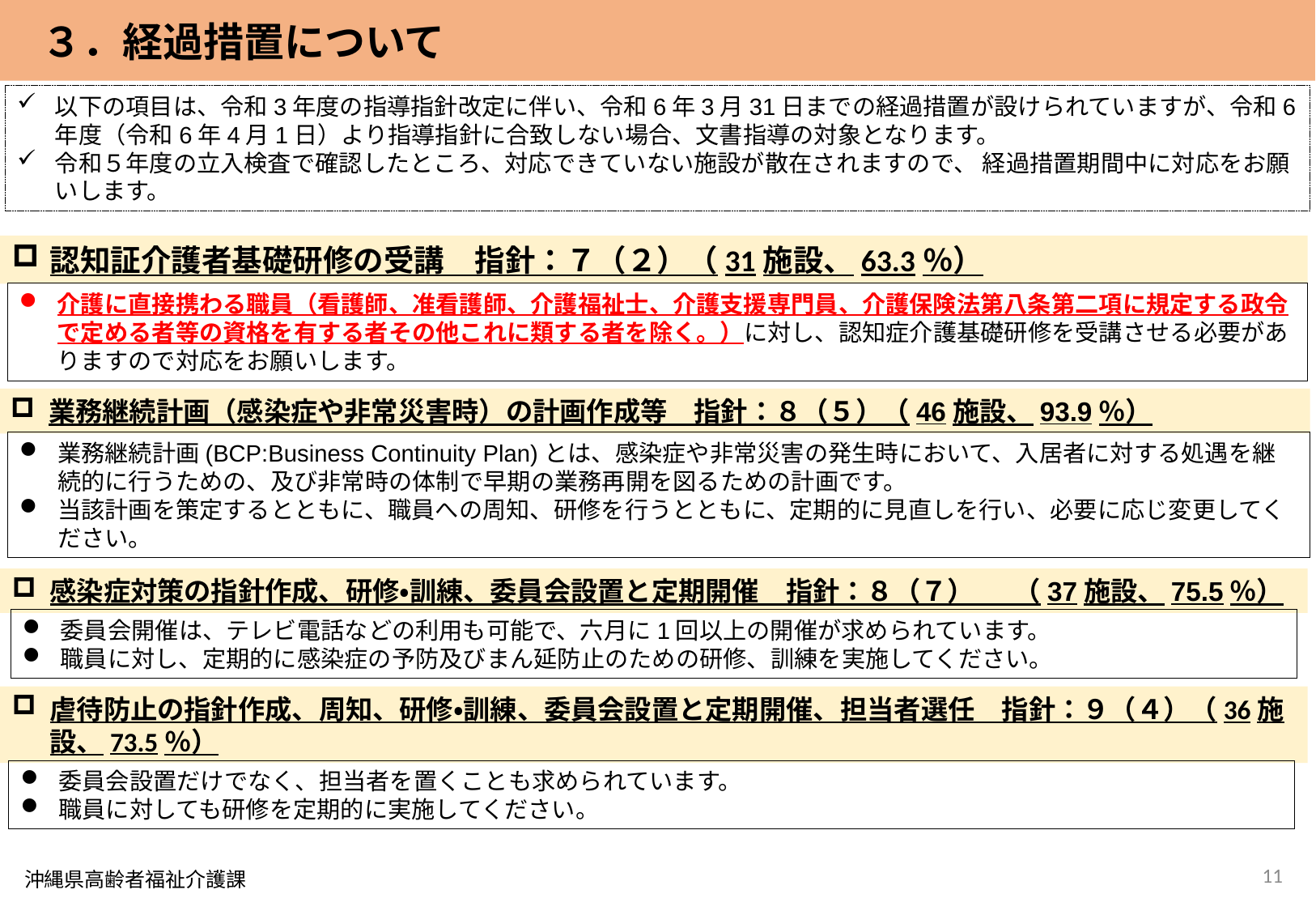

３．経過措置について
以下の項目は、令和3年度の指導指針改定に伴い、令和6年3月31日までの経過措置が設けられていますが、令和6年度（令和6年4月1日）より指導指針に合致しない場合、文書指導の対象となります。
令和５年度の立入検査で確認したところ、対応できていない施設が散在されますので、 経過措置期間中に対応をお願いします。
認知証介護者基礎研修の受講　指針：７（２）（31施設、63.3％）
介護に直接携わる職員（看護師、准看護師、介護福祉士、介護支援専門員、介護保険法第八条第二項に規定する政令で定める者等の資格を有する者その他これに類する者を除く。）に対し、認知症介護基礎研修を受講させる必要がありますので対応をお願いします。
業務継続計画（感染症や非常災害時）の計画作成等　指針：８（５）（46施設、93.9％）
業務継続計画(BCP:Business Continuity Plan)とは、感染症や非常災害の発生時において、入居者に対する処遇を継続的に行うための、及び非常時の体制で早期の業務再開を図るための計画です。
当該計画を策定するとともに、職員への周知、研修を行うとともに、定期的に見直しを行い、必要に応じ変更してください。
感染症対策の指針作成、研修・訓練、委員会設置と定期開催　指針：８（７）　  （37施設、75.5％）
委員会開催は、テレビ電話などの利用も可能で、六月に1回以上の開催が求められています。
職員に対し、定期的に感染症の予防及びまん延防止のための研修、訓練を実施してください。
虐待防止の指針作成、周知、研修・訓練、委員会設置と定期開催、担当者選任　指針：９（４）（36施設、73.5％）
委員会設置だけでなく、担当者を置くことも求められています。
職員に対しても研修を定期的に実施してください。
11
沖縄県高齢者福祉介護課